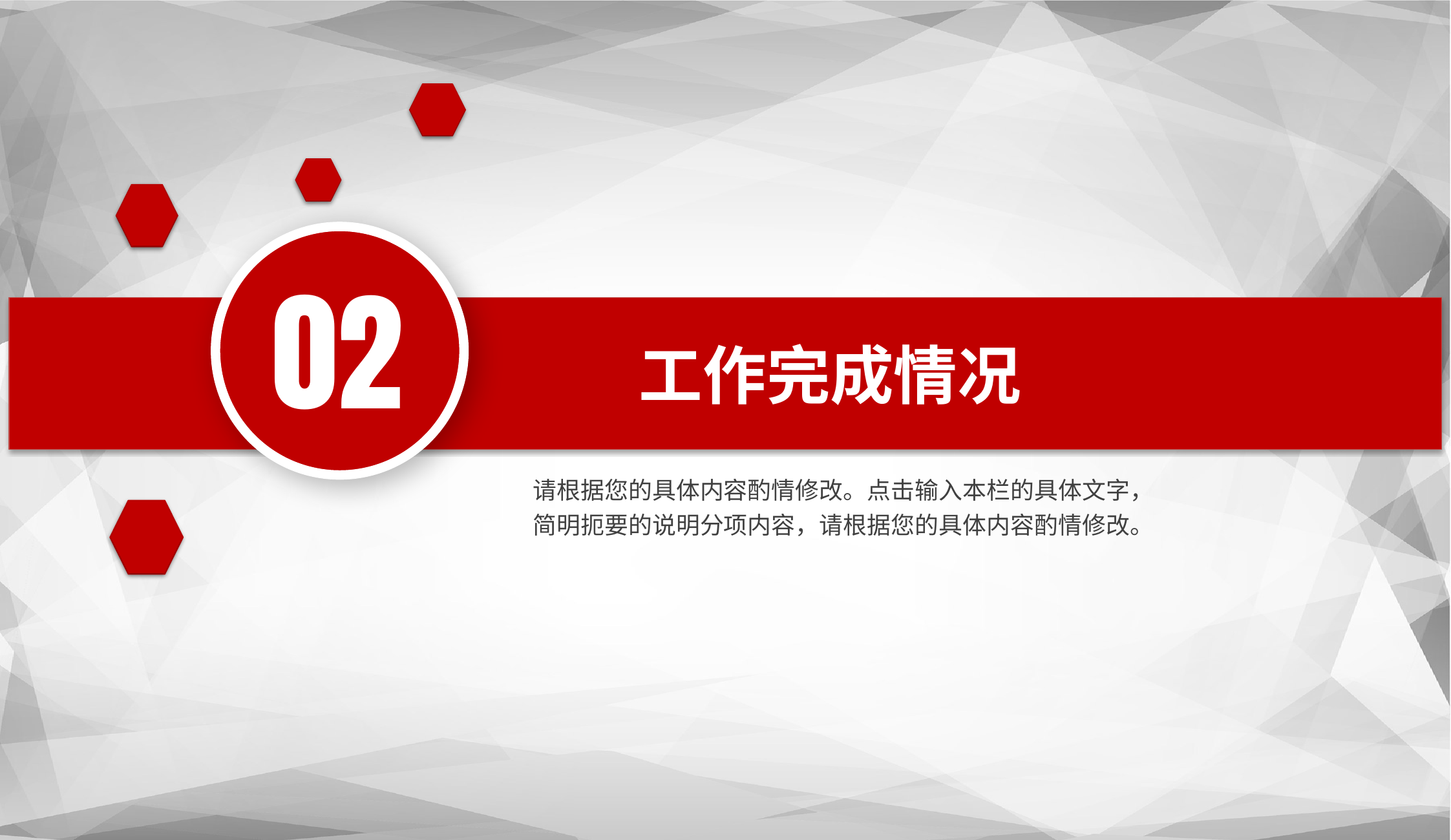

02

工作完成情况
请根据您的具体内容酌情修改。点击输入本栏的具体文字，简明扼要的说明分项内容，请根据您的具体内容酌情修改。